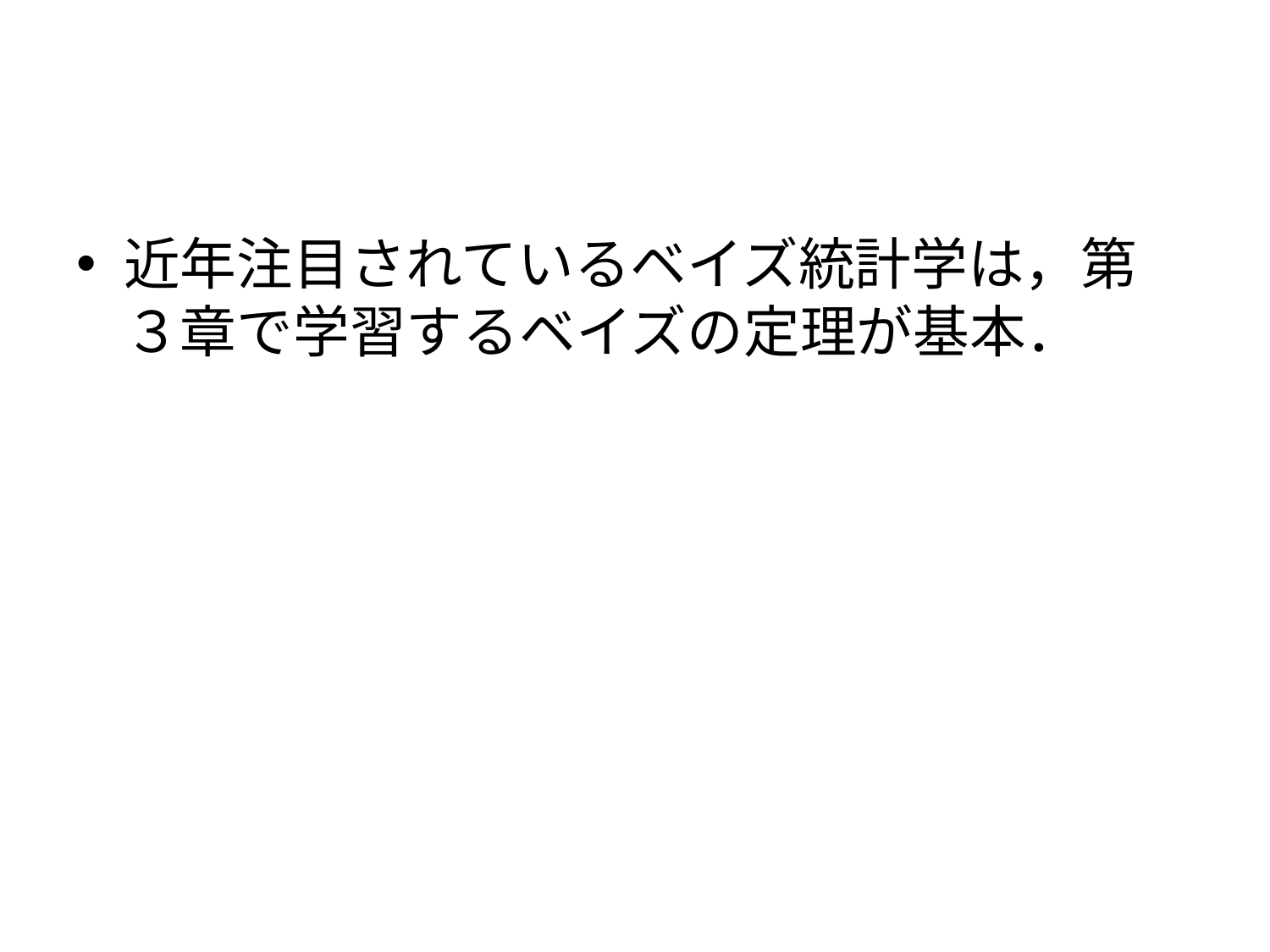

#
近年注目されているベイズ統計学は，第３章で学習するベイズの定理が基本．